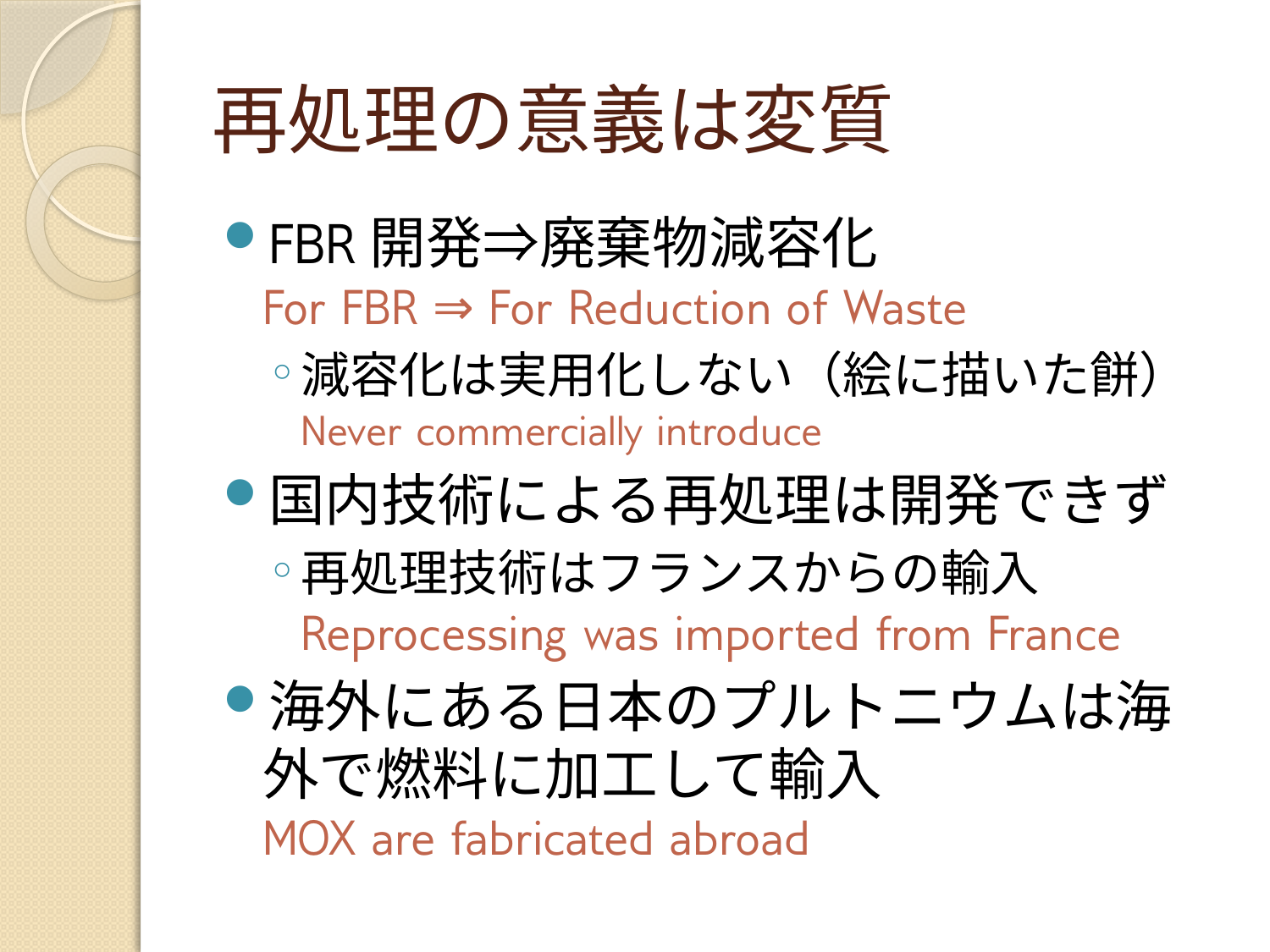

# 再処理の意義は変質
FBR開発⇒廃棄物減容化
For FBR ⇒ For Reduction of Waste
減容化は実用化しない（絵に描いた餅）
Never commercially introduce
国内技術による再処理は開発できず
再処理技術はフランスからの輸入
Reprocessing was imported from France
海外にある日本のプルトニウムは海外で燃料に加工して輸入
MOX are fabricated abroad